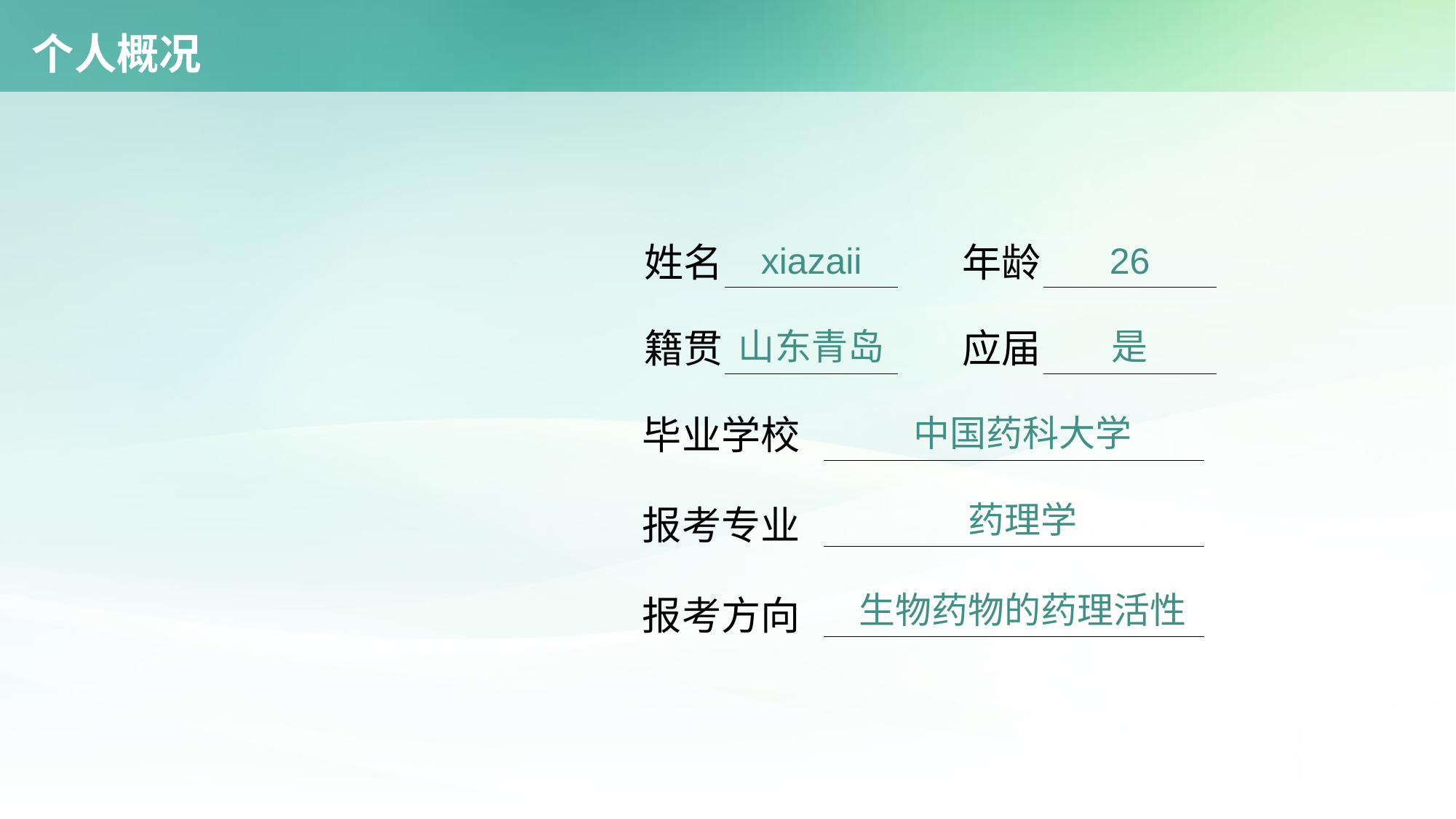

# 个人概况
姓名
xiazaii
年龄
26
籍贯
山东青岛
应届
是
毕业学校
中国药科大学
药理学
报考专业
生物药物的药理活性
报考方向